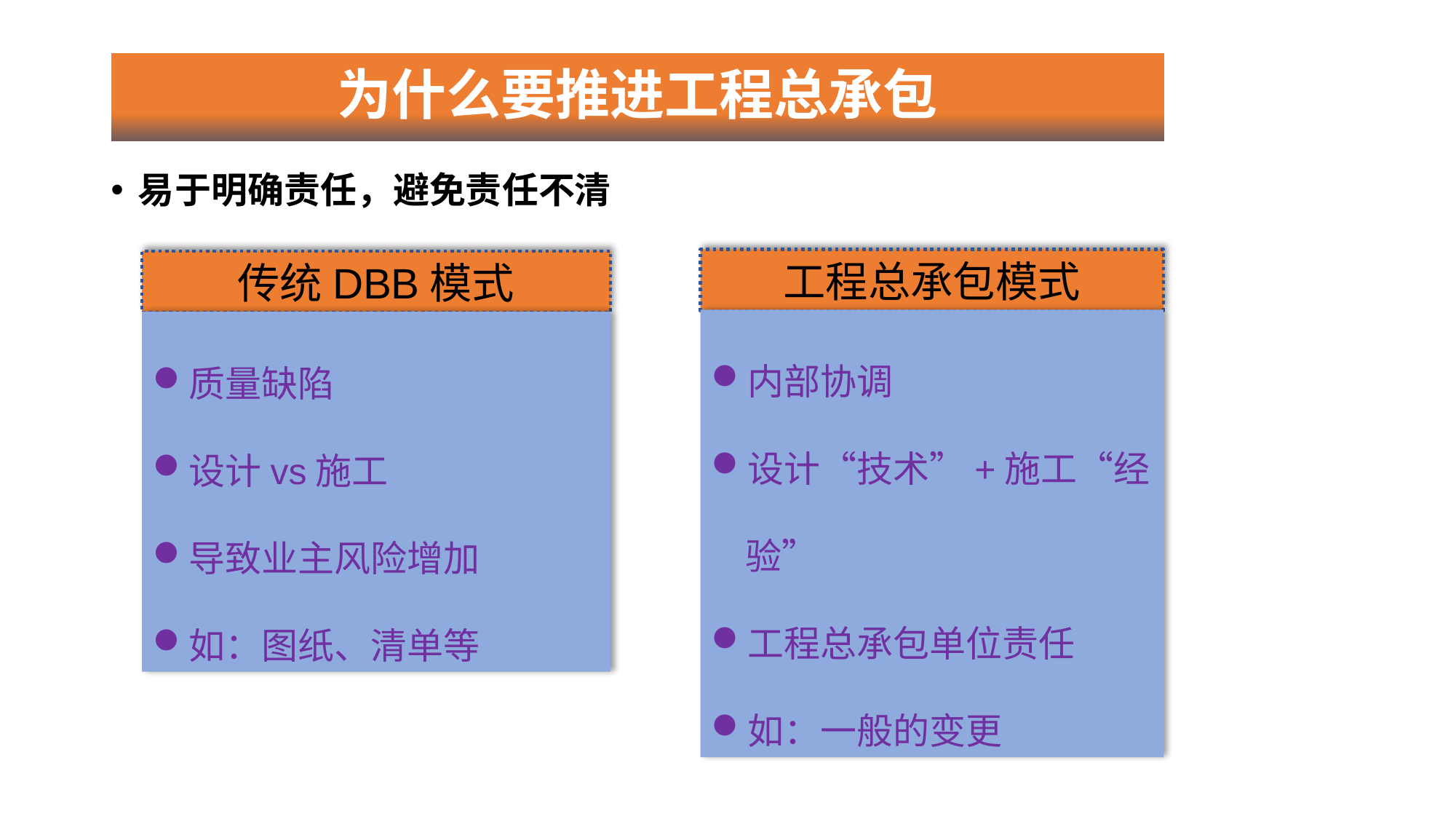

# 为什么要推进工程总承包
易于明确责任，避免责任不清

工程总承包模式
传统DBB模式
内部协调
设计“技术”+施工“经验”
工程总承包单位责任
如：一般的变更
质量缺陷
设计vs施工
导致业主风险增加
如：图纸、清单等